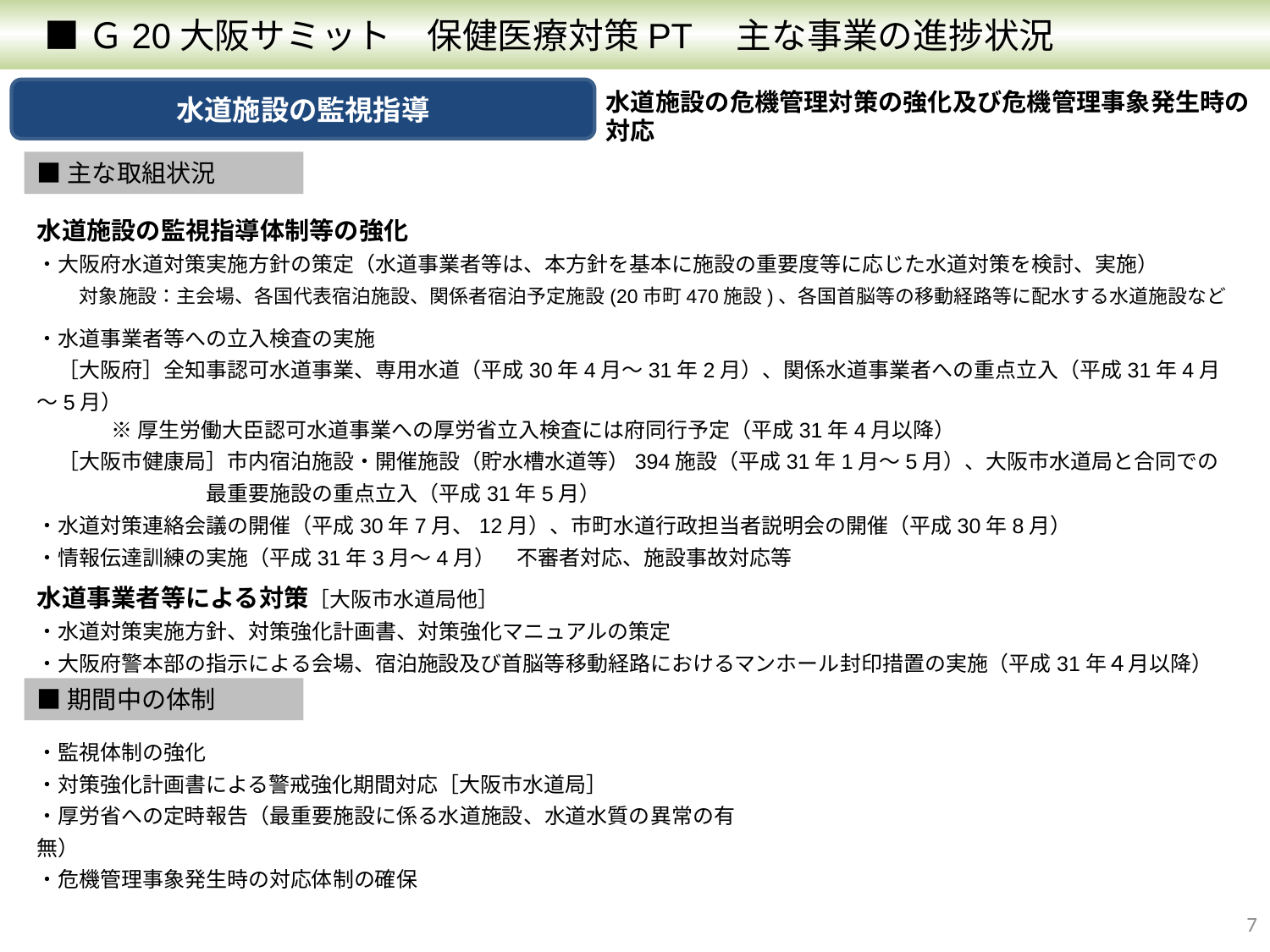

■ Ｇ20大阪サミット　保健医療対策PT　主な事業の進捗状況
水道施設の監視指導
水道施設の危機管理対策の強化及び危機管理事象発生時の対応
■主な取組状況
水道施設の監視指導体制等の強化
・大阪府水道対策実施方針の策定（水道事業者等は、本方針を基本に施設の重要度等に応じた水道対策を検討、実施）
　　対象施設：主会場、各国代表宿泊施設、関係者宿泊予定施設(20市町470施設)、各国首脳等の移動経路等に配水する水道施設など
・水道事業者等への立入検査の実施
　［大阪府］全知事認可水道事業、専用水道（平成30年4月～31年2月）、関係水道事業者への重点立入（平成31年4月～5月）
                ※厚生労働大臣認可水道事業への厚労省立入検査には府同行予定（平成31年4月以降）
　［大阪市健康局］市内宿泊施設・開催施設（貯水槽水道等）394施設（平成31年1月～5月）、大阪市水道局と合同での
　　　　　　　　最重要施設の重点立入（平成31年5月）
・水道対策連絡会議の開催（平成30年7月、12月）、市町水道行政担当者説明会の開催（平成30年8月）
・情報伝達訓練の実施（平成31年3月～4月）　不審者対応、施設事故対応等
水道事業者等による対策［大阪市水道局他］
・水道対策実施方針、対策強化計画書、対策強化マニュアルの策定
・大阪府警本部の指示による会場、宿泊施設及び首脳等移動経路におけるマンホール封印措置の実施（平成31年４月以降）
■期間中の体制
・監視体制の強化
・対策強化計画書による警戒強化期間対応［大阪市水道局］
・厚労省への定時報告（最重要施設に係る水道施設、水道水質の異常の有無）
・危機管理事象発生時の対応体制の確保
7